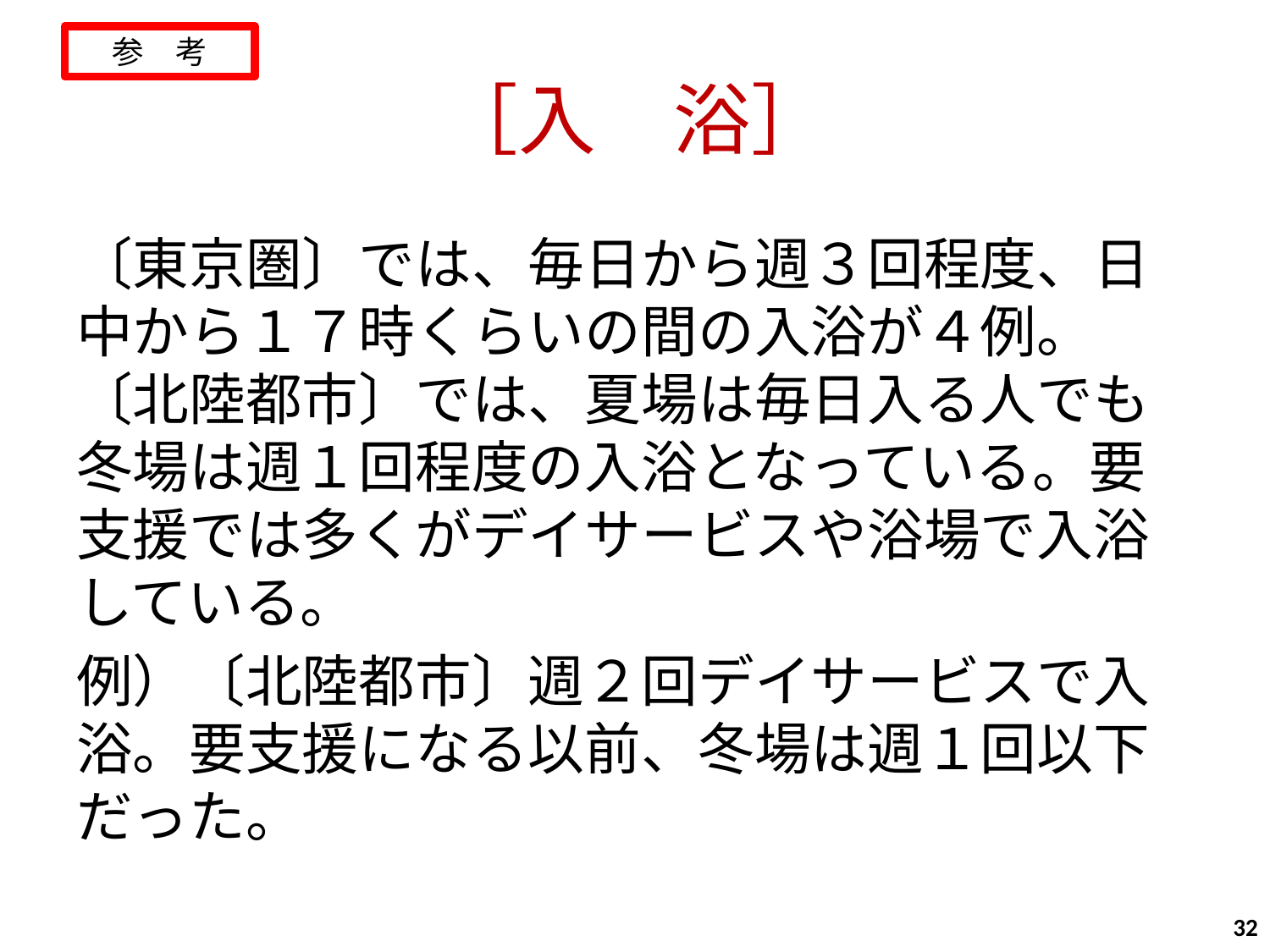

参　考
# ［入　浴］
〔東京圏〕では、毎日から週３回程度、日中から１７時くらいの間の入浴が４例。〔北陸都市〕では、夏場は毎日入る人でも冬場は週１回程度の入浴となっている。要支援では多くがデイサービスや浴場で入浴している。
例）〔北陸都市〕週２回デイサービスで入浴。要支援になる以前、冬場は週１回以下だった。

32